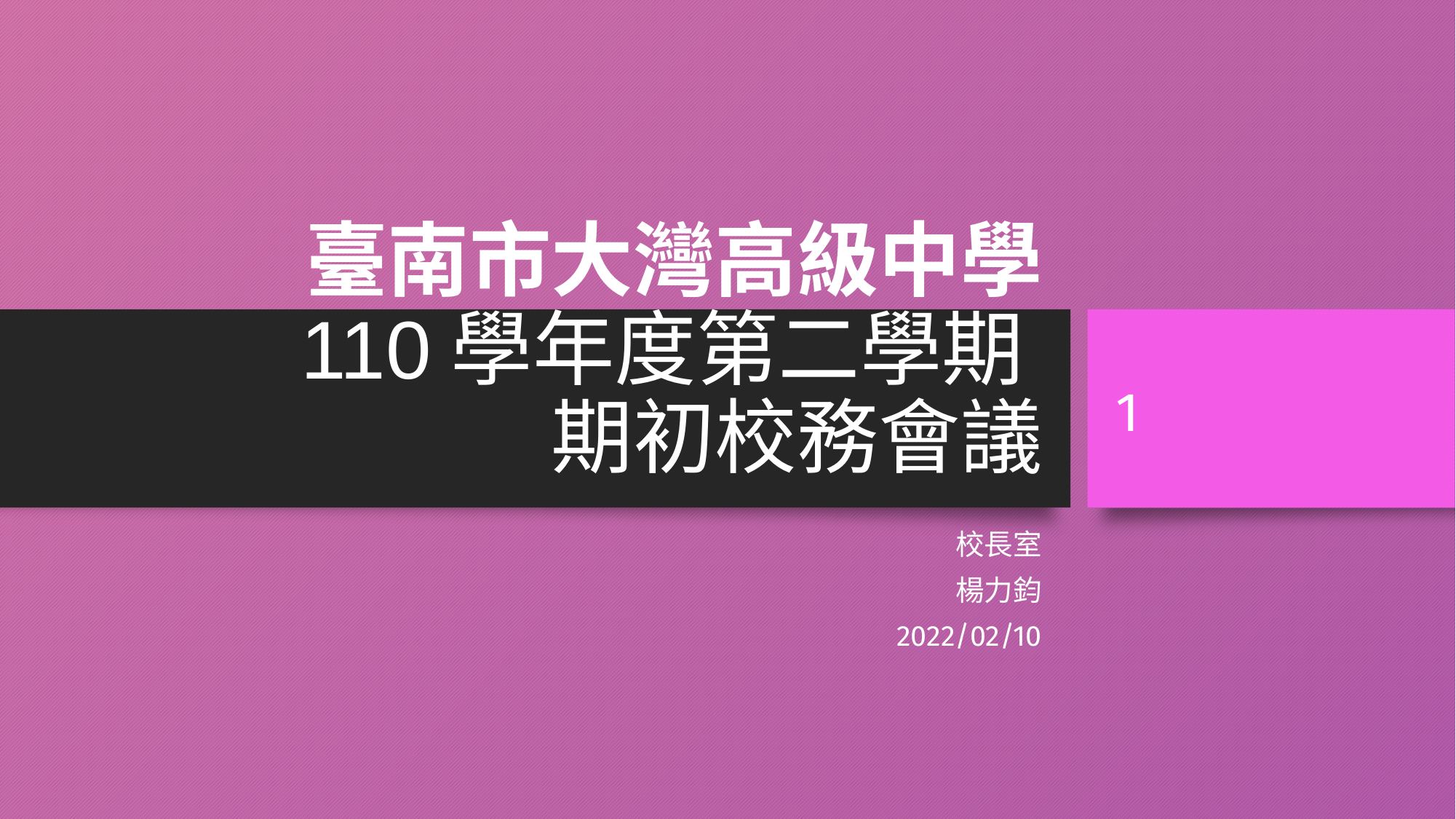

# 臺南市大灣高級中學 110學年度第二學期 期初校務會議
1
校長室
楊力鈞
2022/02/10